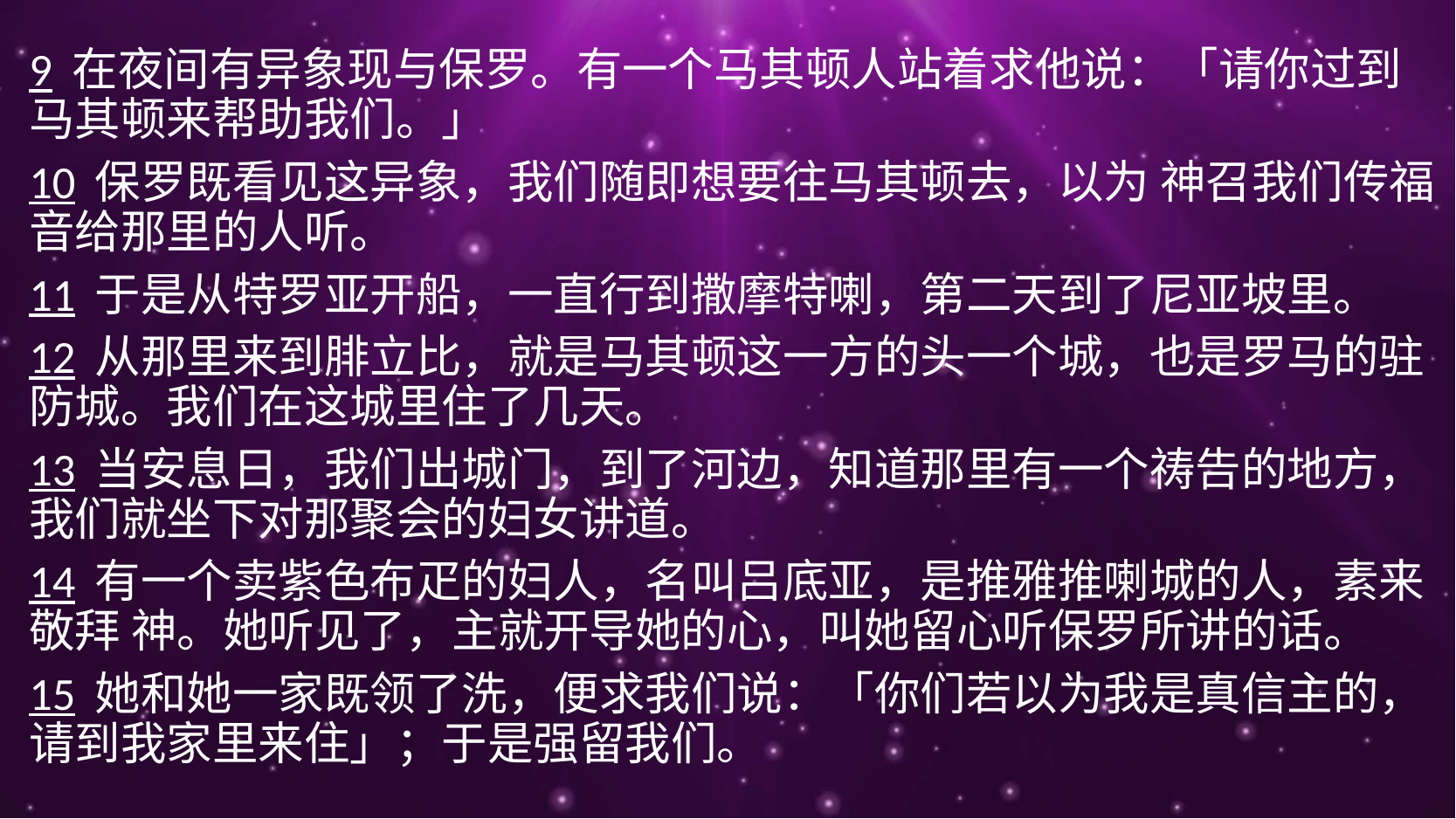

9 在夜间有异象现与保罗。有一个马其顿人站着求他说：「请你过到马其顿来帮助我们。」
10 保罗既看见这异象，我们随即想要往马其顿去，以为 神召我们传福音给那里的人听。
11 于是从特罗亚开船，一直行到撒摩特喇，第二天到了尼亚坡里。
12 从那里来到腓立比，就是马其顿这一方的头一个城，也是罗马的驻防城。我们在这城里住了几天。
13 当安息日，我们出城门，到了河边，知道那里有一个祷告的地方，我们就坐下对那聚会的妇女讲道。
14 有一个卖紫色布疋的妇人，名叫吕底亚，是推雅推喇城的人，素来敬拜 神。她听见了，主就开导她的心，叫她留心听保罗所讲的话。
15 她和她一家既领了洗，便求我们说：「你们若以为我是真信主的，请到我家里来住」；于是强留我们。